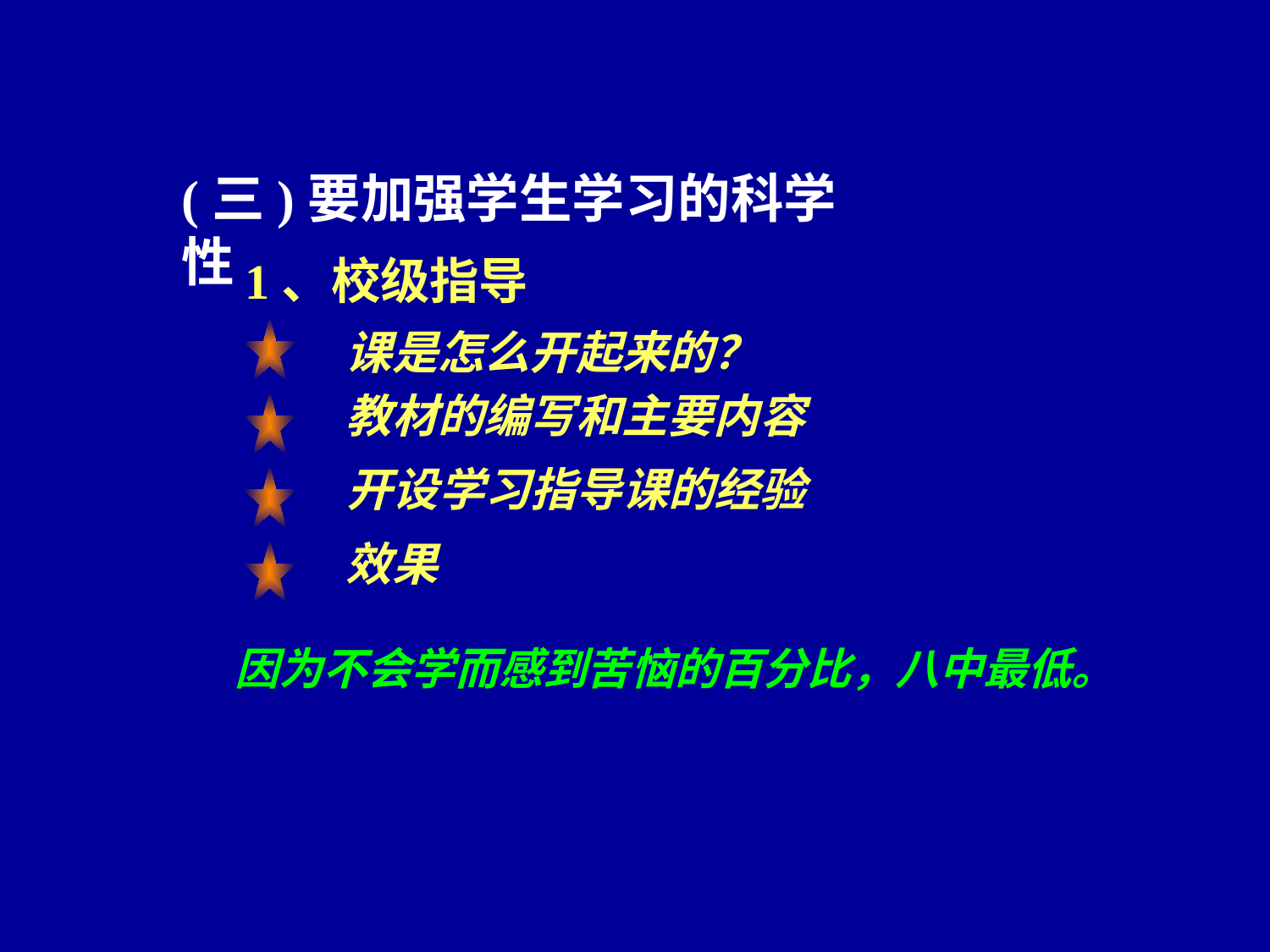

(三)要加强学生学习的科学性
1、校级指导

课是怎么开起来的？
教材的编写和主要内容

开设学习指导课的经验

效果

因为不会学而感到苦恼的百分比，八中最低。